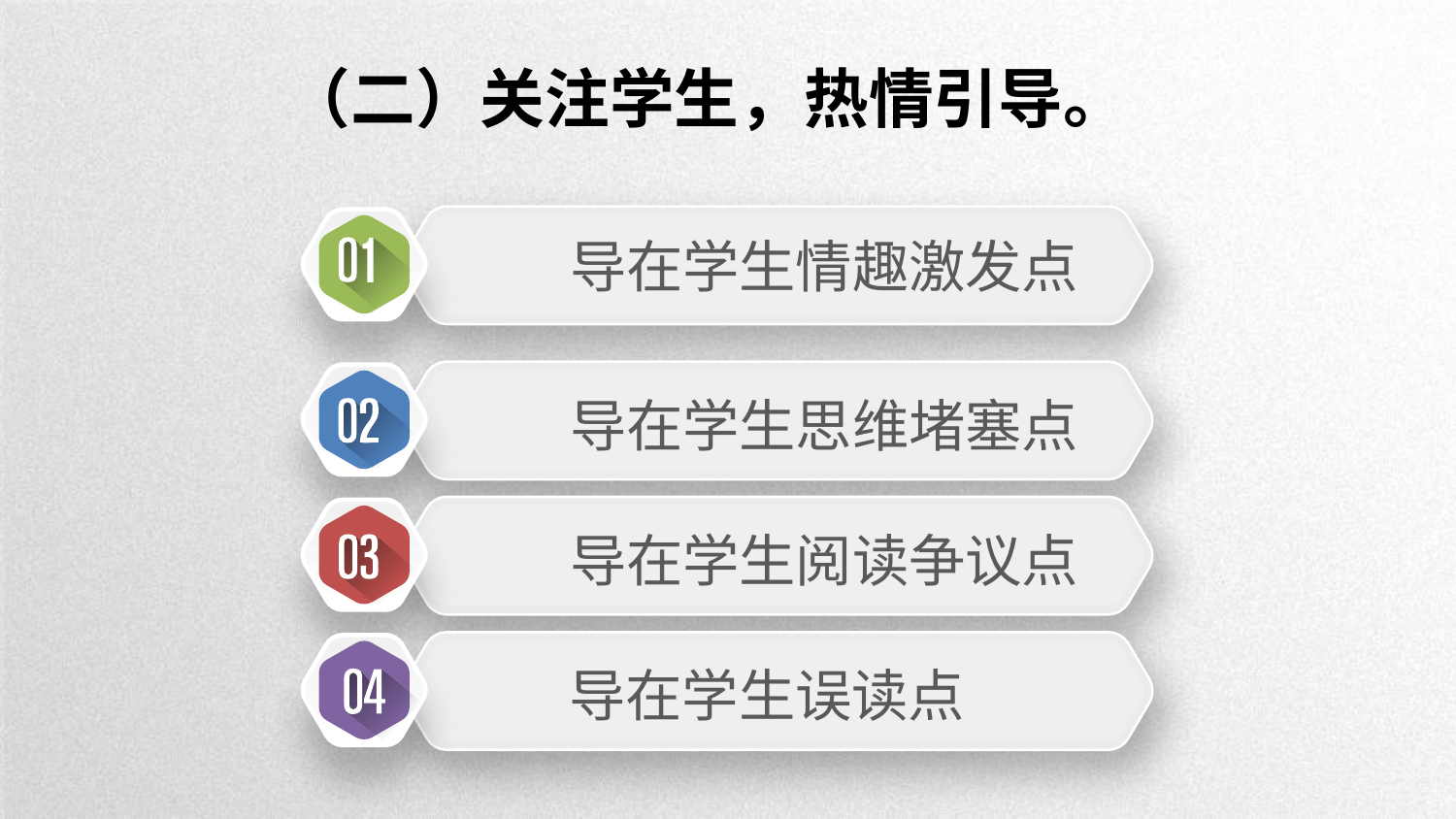

（二）关注学生，热情引导。

导在学生情趣激发点

导在学生思维堵塞点

导在学生阅读争议点

导在学生误读点